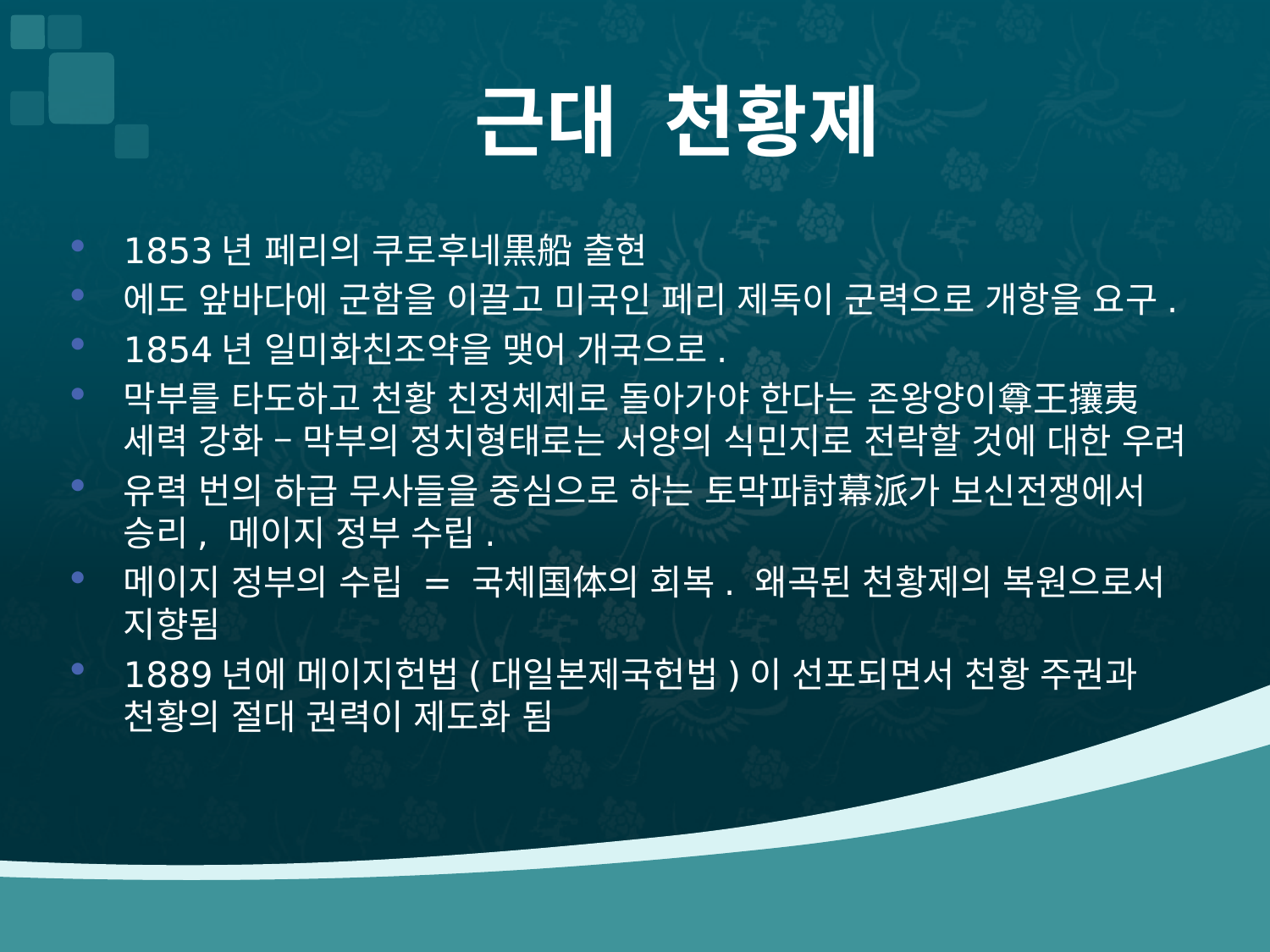

# 근대  천황제
1853년 페리의 쿠로후네黒船 출현
에도 앞바다에 군함을 이끌고 미국인 페리 제독이 군력으로 개항을 요구.
1854년 일미화친조약을 맺어 개국으로.
막부를 타도하고 천황 친정체제로 돌아가야 한다는 존왕양이尊王攘夷 세력 강화 – 막부의 정치형태로는 서양의 식민지로 전락할 것에 대한 우려
유력 번의 하급 무사들을 중심으로 하는 토막파討幕派가 보신전쟁에서 승리, 메이지 정부 수립.
메이지 정부의 수립 = 국체国体의 회복. 왜곡된 천황제의 복원으로서 지향됨
1889년에 메이지헌법(대일본제국헌법)이 선포되면서 천황 주권과 천황의 절대 권력이 제도화 됨